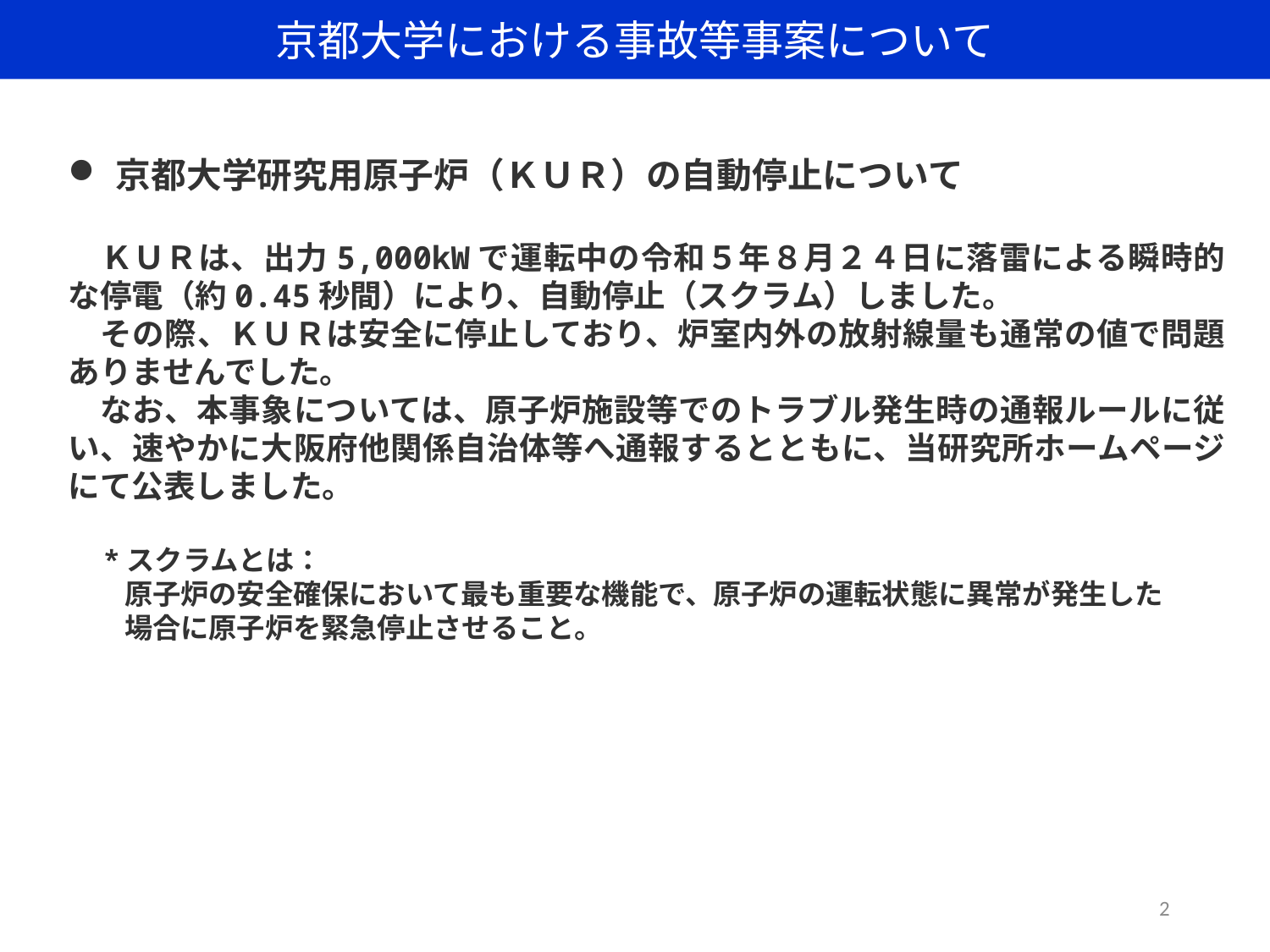

京都大学における事故等事案について
京都大学研究用原子炉（ＫＵＲ）の自動停止について

　ＫＵＲは、出力5,000kWで運転中の令和５年８月２４日に落雷による瞬時的な停電（約0.45秒間）により、自動停止（スクラム）しました。
　その際、ＫＵＲは安全に停止しており、炉室内外の放射線量も通常の値で問題ありませんでした。
　なお、本事象については、原子炉施設等でのトラブル発生時の通報ルールに従い、速やかに大阪府他関係自治体等へ通報するとともに、当研究所ホームページにて公表しました。

　*スクラムとは：
　　原子炉の安全確保において最も重要な機能で、原子炉の運転状態に異常が発生した
　　場合に原子炉を緊急停止させること。

2